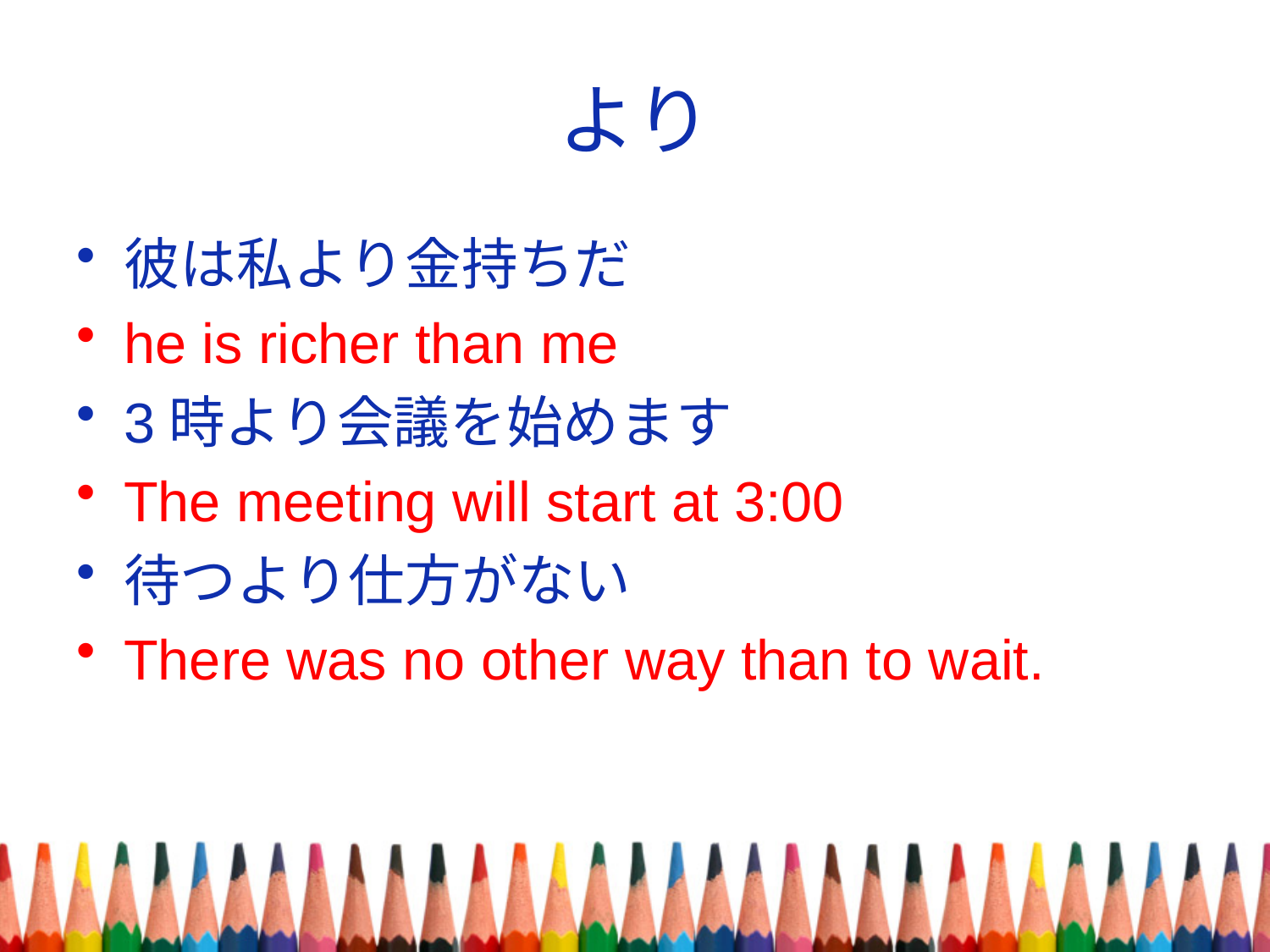

# より
彼は私より金持ちだ
he is richer than me
3時より会議を始めます
The meeting will start at 3:00
待つより仕方がない
There was no other way than to wait.